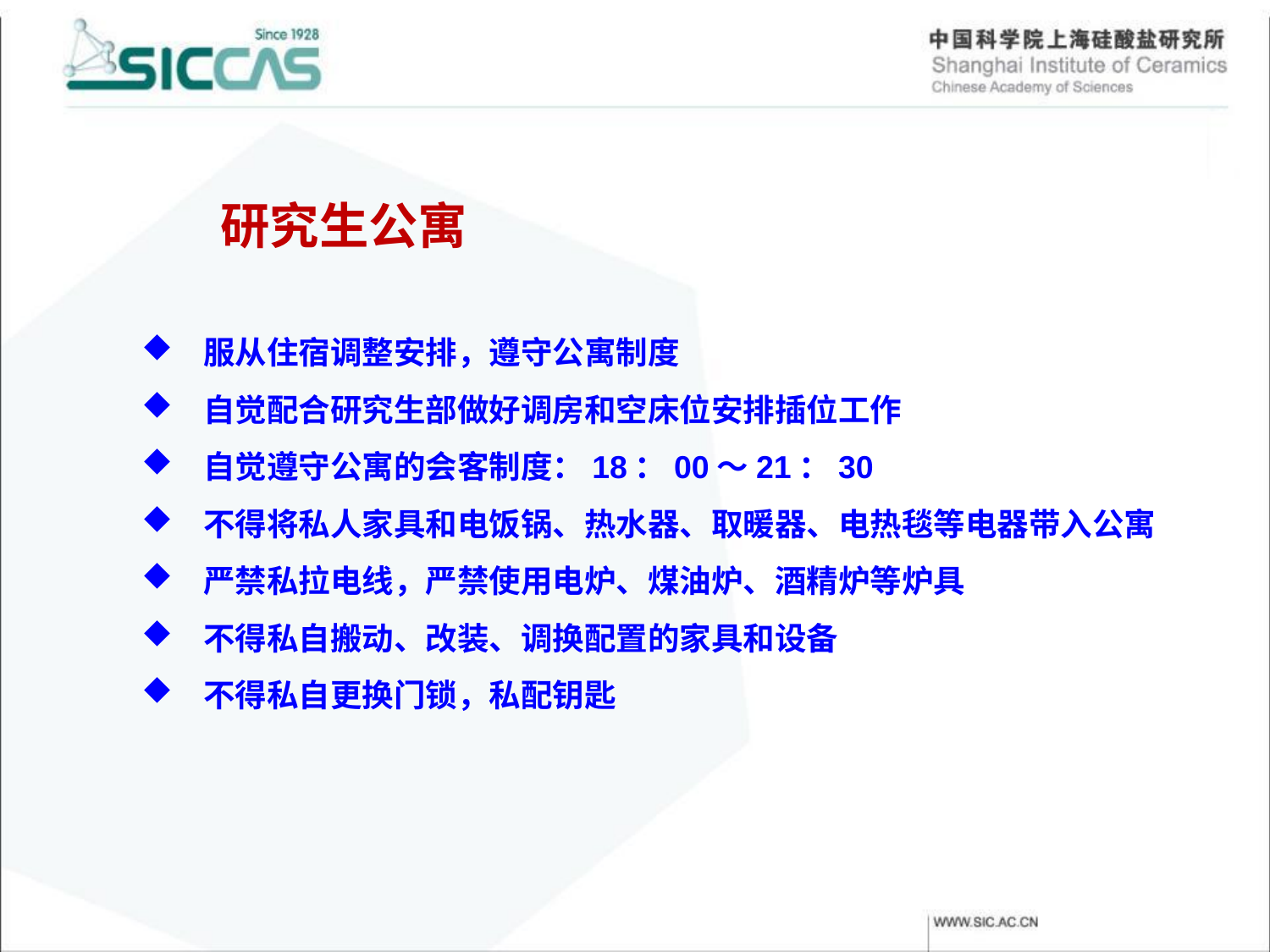

研究生公寓
服从住宿调整安排，遵守公寓制度
自觉配合研究生部做好调房和空床位安排插位工作
自觉遵守公寓的会客制度：18：00～21：30
不得将私人家具和电饭锅、热水器、取暖器、电热毯等电器带入公寓
严禁私拉电线，严禁使用电炉、煤油炉、酒精炉等炉具
不得私自搬动、改装、调换配置的家具和设备
不得私自更换门锁，私配钥匙